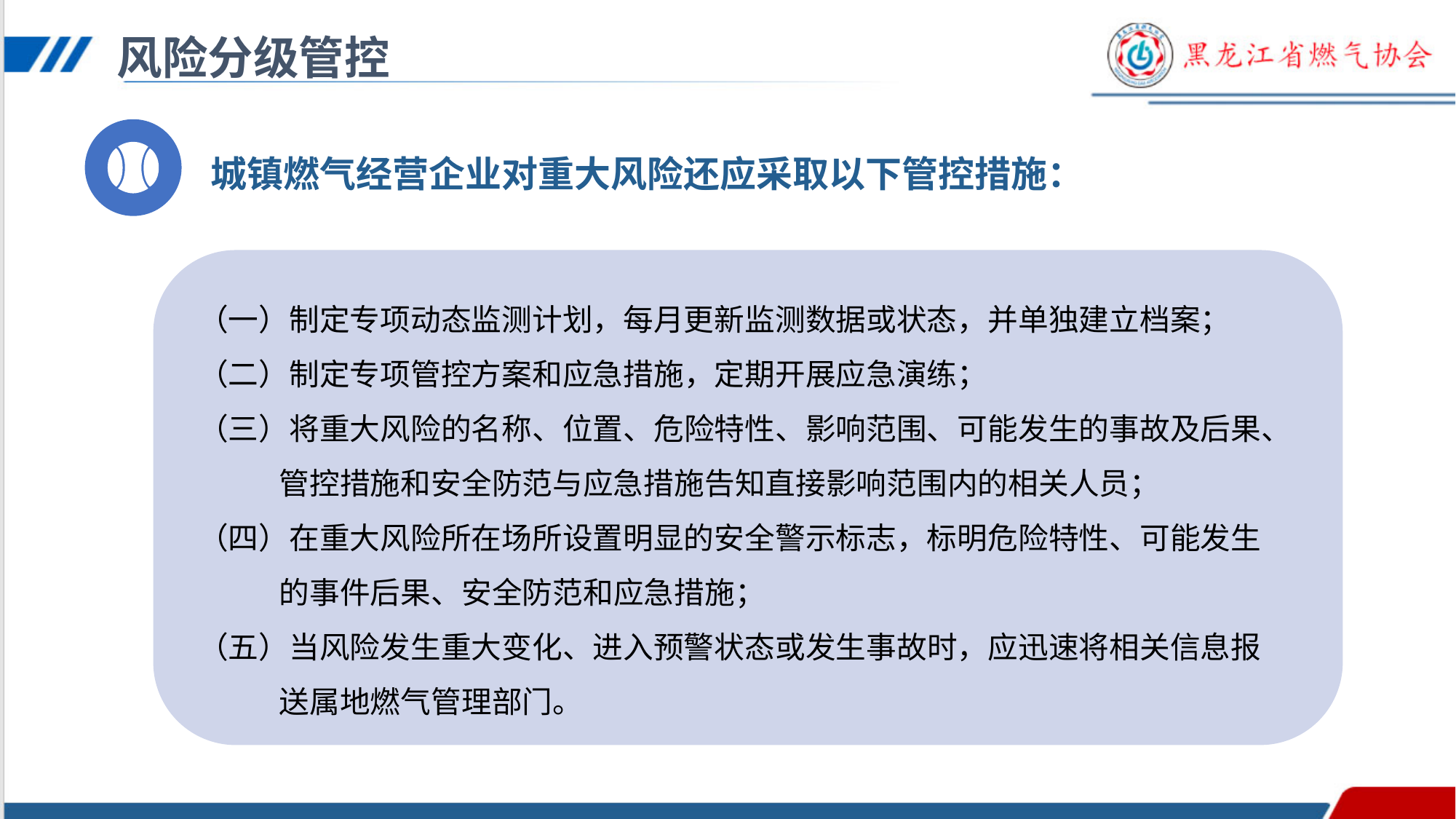

风险分级管控

城镇燃气经营企业对重大风险还应采取以下管控措施：

（一）制定专项动态监测计划，每月更新监测数据或状态，并单独建立档案；
（二）制定专项管控方案和应急措施，定期开展应急演练；
（三）将重大风险的名称、位置、危险特性、影响范围、可能发生的事故及后果、
           管控措施和安全防范与应急措施告知直接影响范围内的相关人员；
（四）在重大风险所在场所设置明显的安全警示标志，标明危险特性、可能发生
           的事件后果、安全防范和应急措施；
（五）当风险发生重大变化、进入预警状态或发生事故时，应迅速将相关信息报
           送属地燃气管理部门。